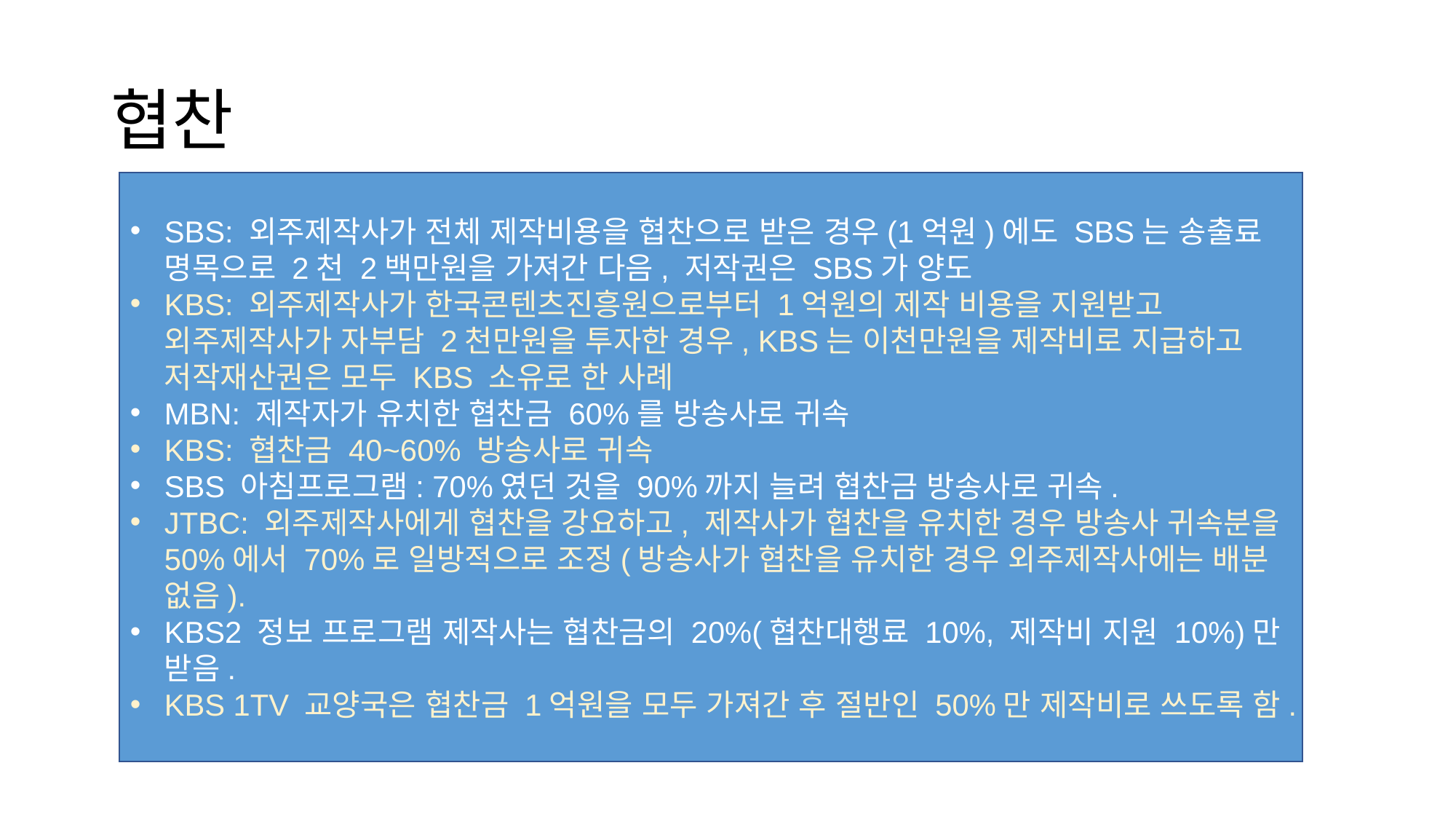

# 협찬
SBS: 외주제작사가 전체 제작비용을 협찬으로 받은 경우(1억원)에도 SBS는 송출료 명목으로 2천 2백만원을 가져간 다음, 저작권은 SBS가 양도
KBS: 외주제작사가 한국콘텐츠진흥원으로부터 1억원의 제작 비용을 지원받고 외주제작사가 자부담 2천만원을 투자한 경우, KBS는 이천만원을 제작비로 지급하고 저작재산권은 모두 KBS 소유로 한 사례
MBN: 제작자가 유치한 협찬금 60%를 방송사로 귀속
KBS: 협찬금 40~60% 방송사로 귀속
SBS 아침프로그램: 70%였던 것을 90%까지 늘려 협찬금 방송사로 귀속.
JTBC: 외주제작사에게 협찬을 강요하고, 제작사가 협찬을 유치한 경우 방송사 귀속분을 50%에서 70%로 일방적으로 조정(방송사가 협찬을 유치한 경우 외주제작사에는 배분 없음).
KBS2 정보 프로그램 제작사는 협찬금의 20%(협찬대행료 10%, 제작비 지원 10%)만 받음.
KBS 1TV 교양국은 협찬금 1억원을 모두 가져간 후 절반인 50%만 제작비로 쓰도록 함.